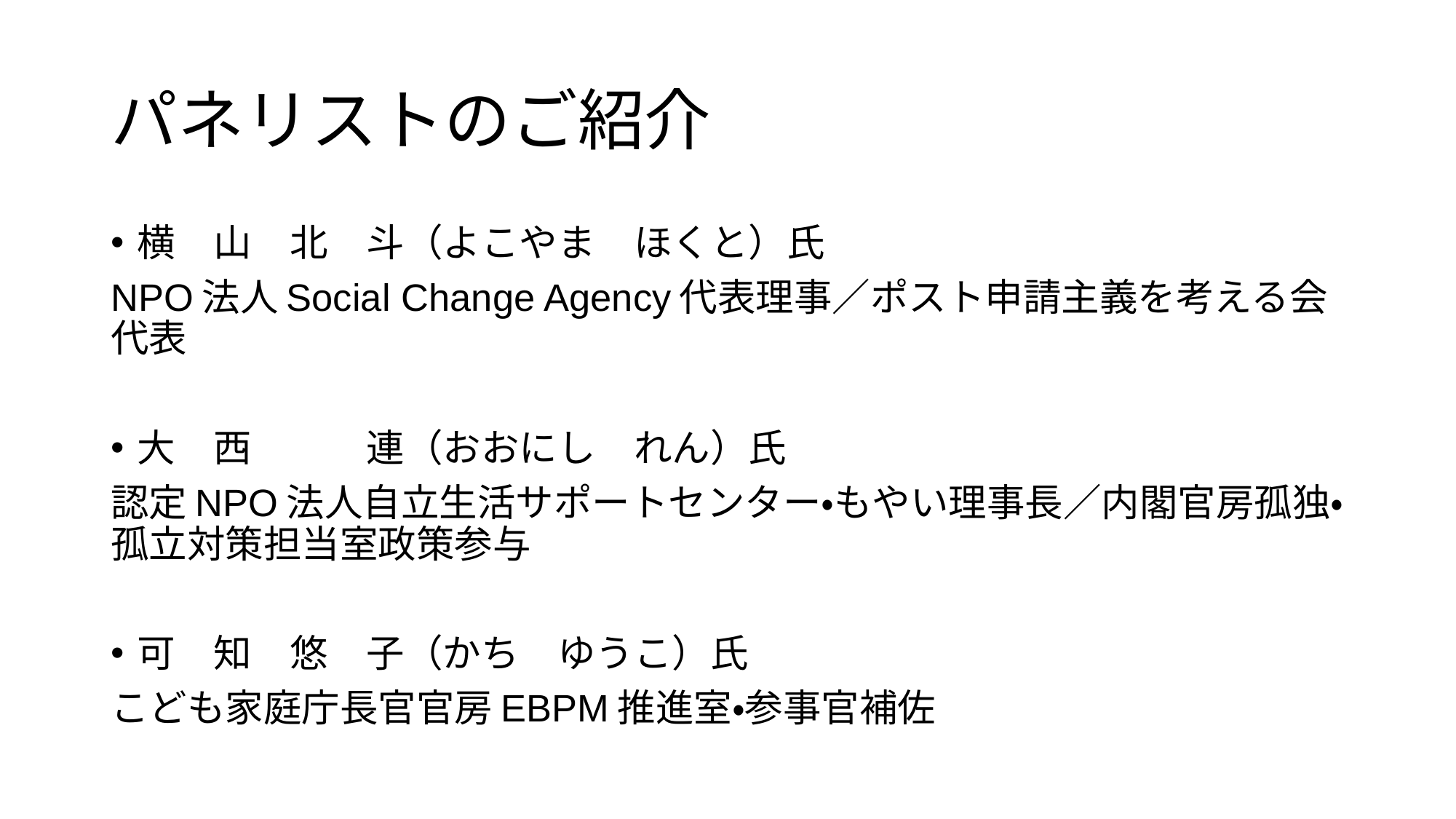

# パネリストのご紹介
横　山　北　斗（よこやま　ほくと）氏
NPO法人Social Change Agency代表理事／ポスト申請主義を考える会代表

大　西　　　連（おおにし　れん）氏
認定NPO法人自立生活サポートセンター・もやい理事長／内閣官房孤独・孤立対策担当室政策参与

可　知　悠　子（かち　ゆうこ）氏
こども家庭庁長官官房EBPM推進室・参事官補佐